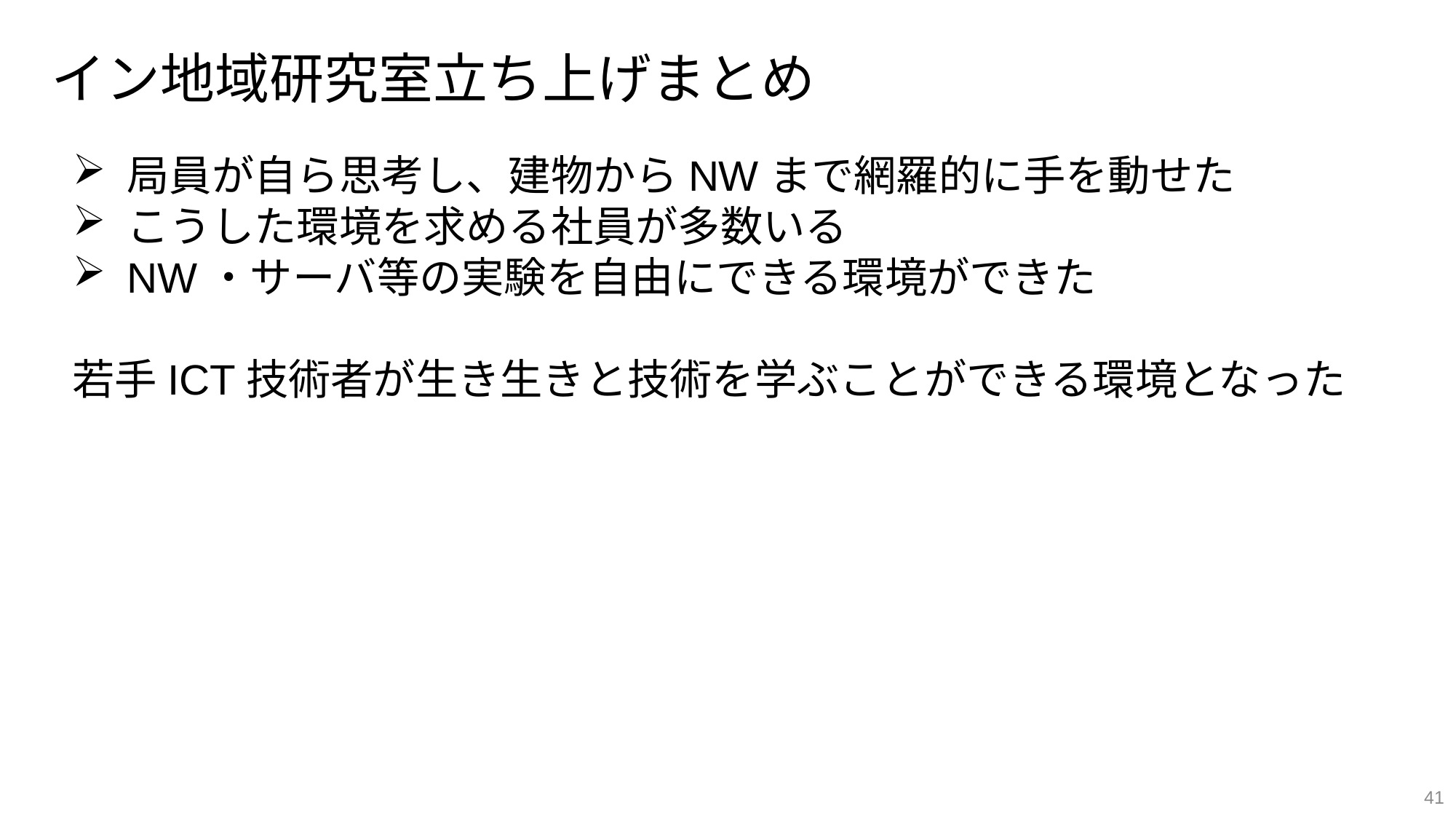

イン地域研究室立ち上げまとめ
局員が自ら思考し、建物からNWまで網羅的に手を動せた
こうした環境を求める社員が多数いる
NW・サーバ等の実験を自由にできる環境ができた

若手ICT技術者が生き生きと技術を学ぶことができる環境となった

41